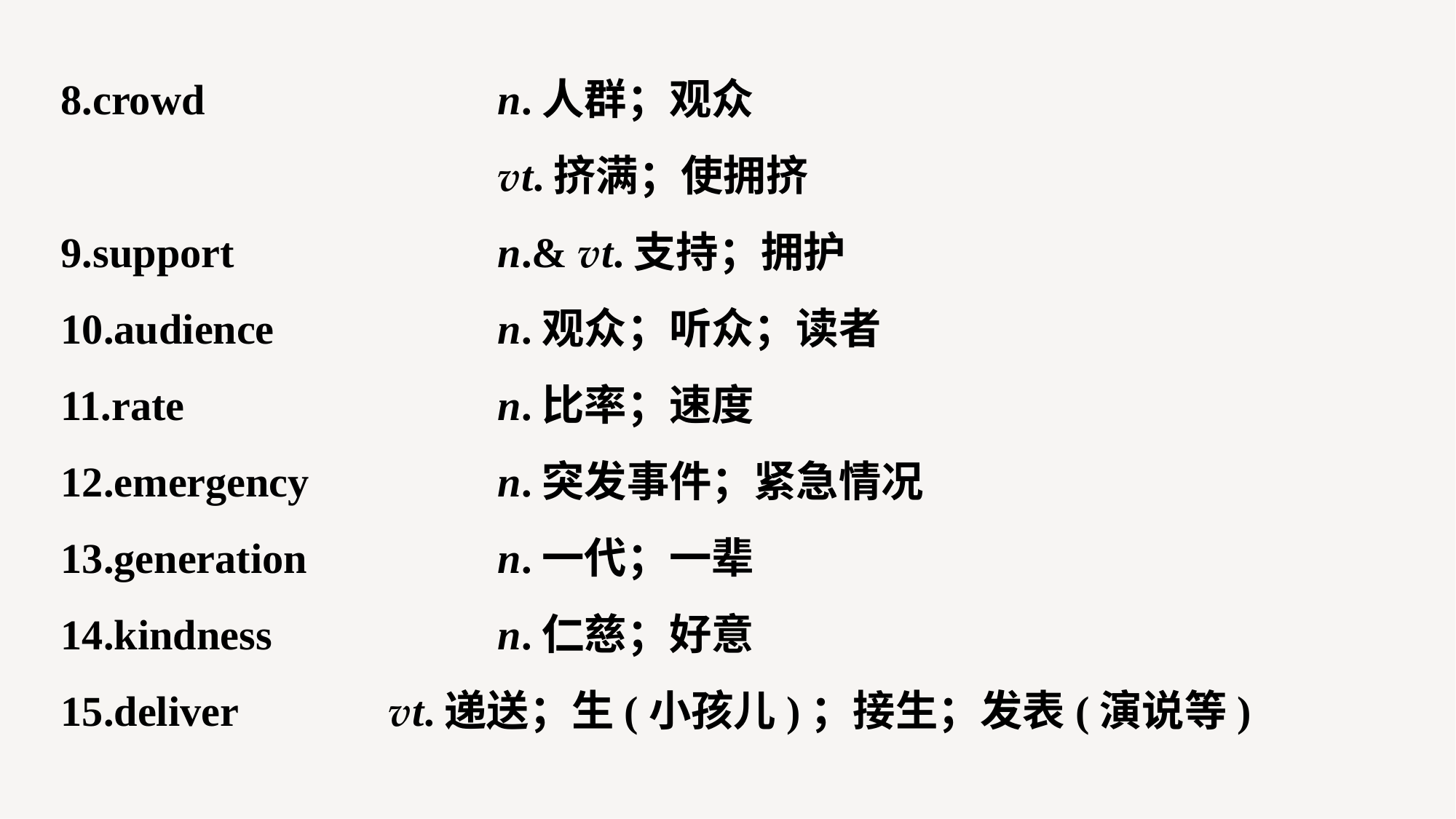

8.crowd 			n.人群；观众
				vt.挤满；使拥挤
9.support 			n.& vt.支持；拥护
10.audience 		n.观众；听众；读者
11.rate 			n.比率；速度
12.emergency 		n.突发事件；紧急情况
13.generation 		n.一代；一辈
14.kindness 		n.仁慈；好意
15.deliver 		vt.递送；生(小孩儿)；接生；发表(演说等)